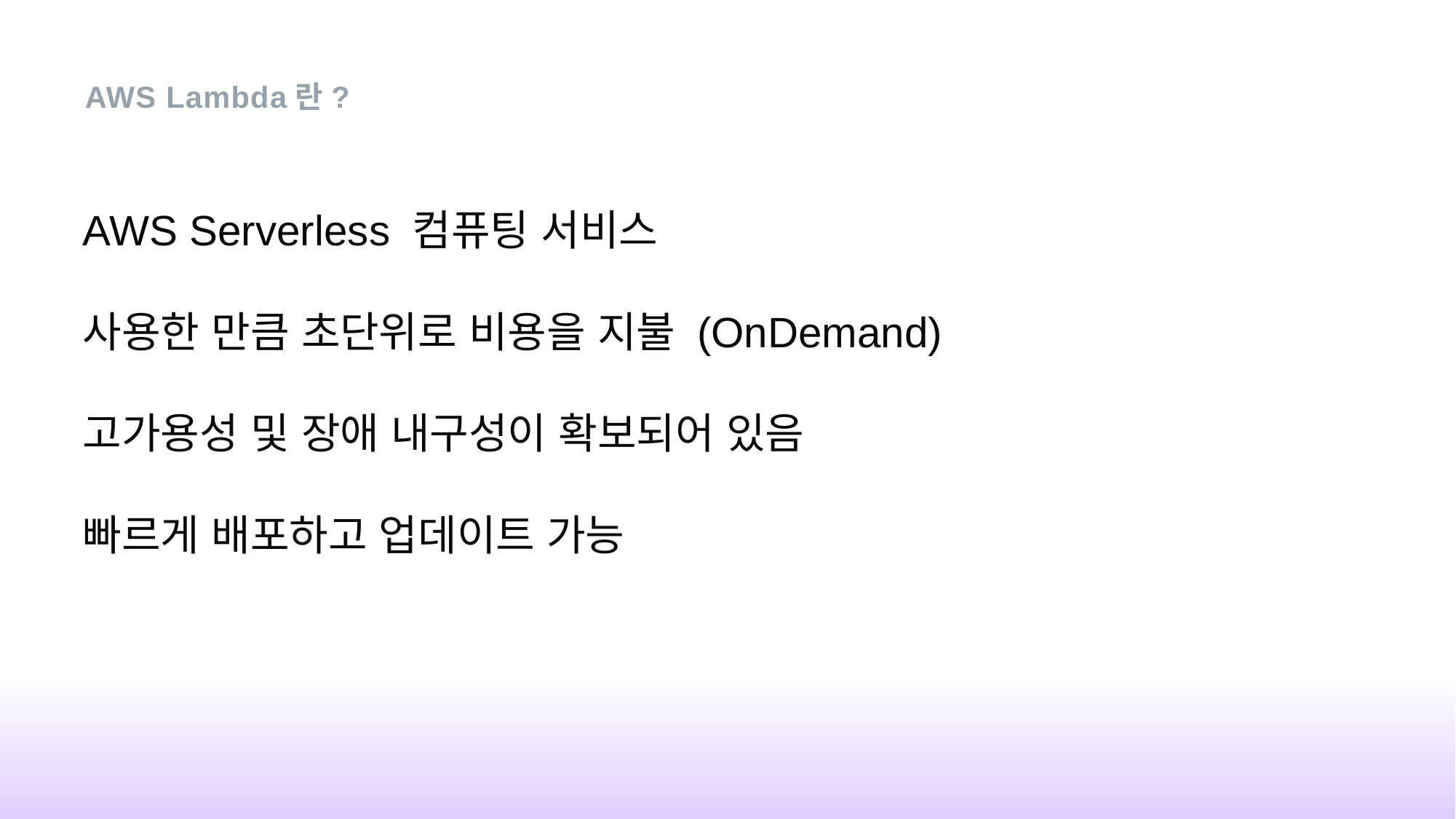

AWS Lambda란?
AWS Serverless 컴퓨팅 서비스
사용한 만큼 초단위로 비용을 지불 (OnDemand)
고가용성 및 장애 내구성이 확보되어 있음
빠르게 배포하고 업데이트 가능